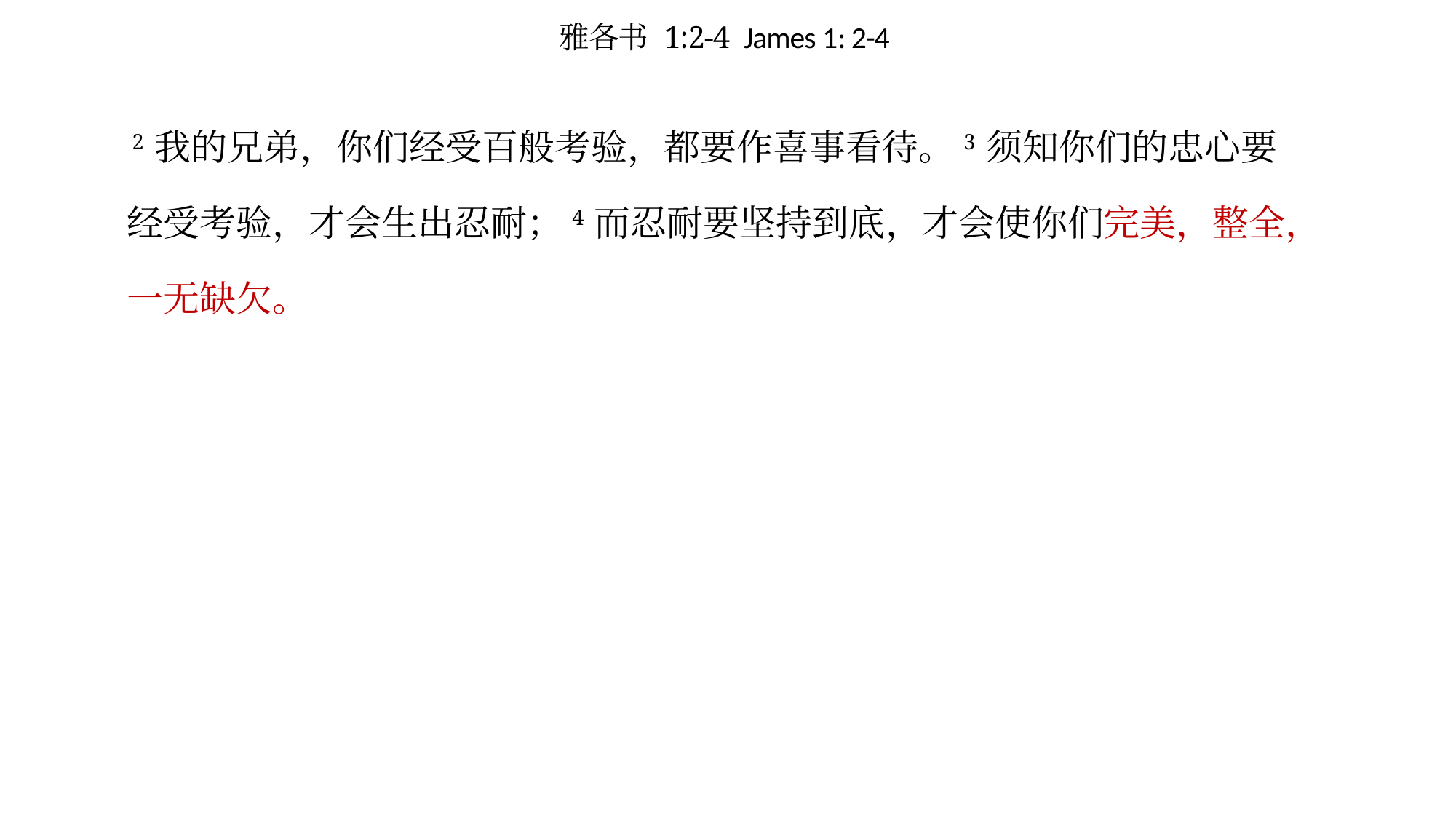

# 雅各书 1:2-4  James 1: 2-4
 2 我的兄弟，你们经受百般考验，都要作喜事看待。3 须知你们的忠心要经受考验，才会生出忍耐；4 而忍耐要坚持到底，才会使你们完美，整全，一无缺欠。